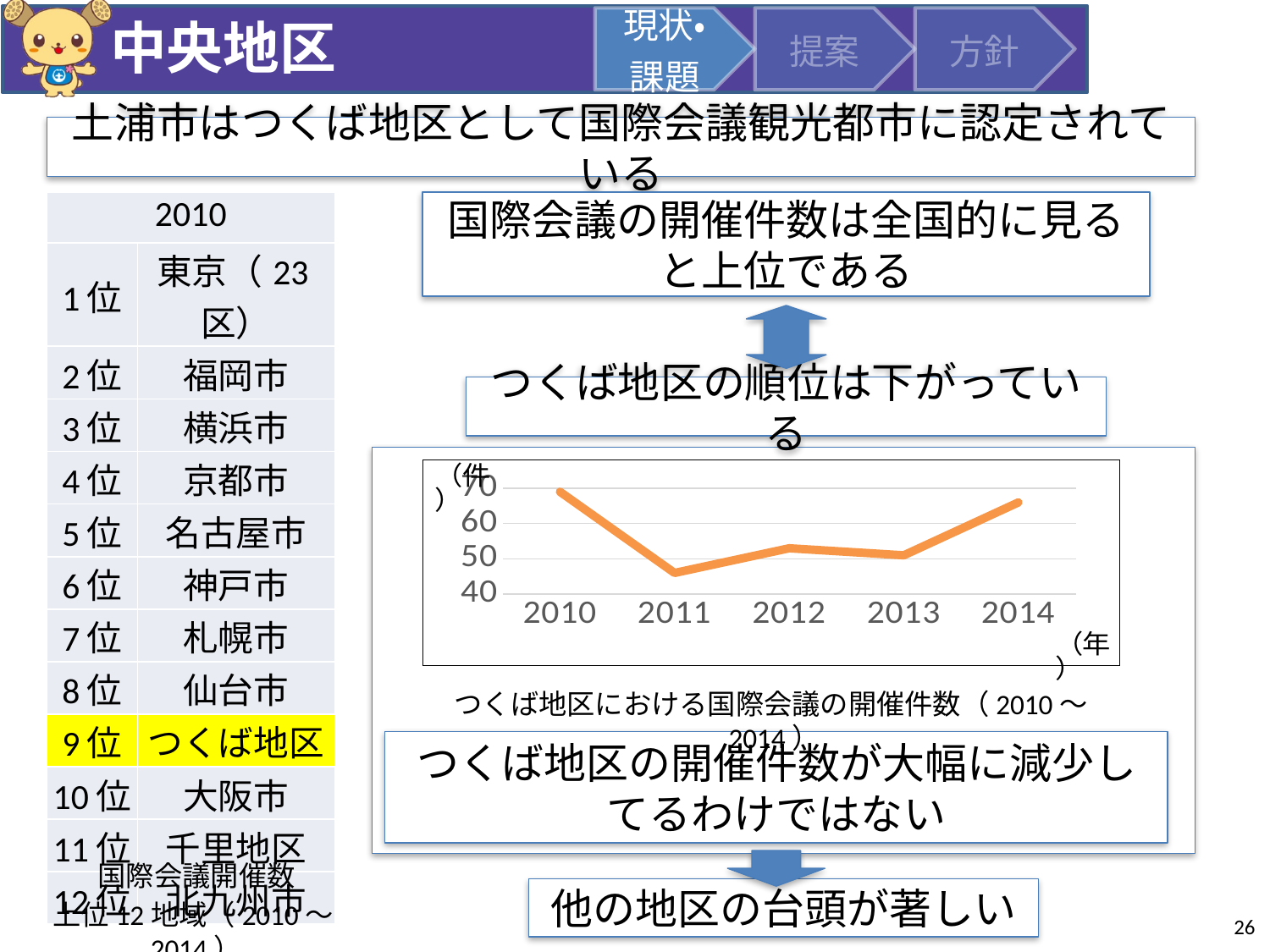

# 中央地区
現状・課題
方針
提案
土浦市はつくば地区として国際会議観光都市に認定されている
| 2011 |  |
| --- | --- |
| 1位 | 東京（23区） |
| 2位 | 福岡市 |
| 3位 | 横浜市 |
| 4位 | 京都市 |
| 5位 | 名古屋市 |
| 6位 | 神戸市 |
| 7位 | 札幌市 |
| 8位 | 大阪市 |
| 9位 | 千里地区 |
| 10位 | つくば地区 |
| 11位 | 仙台市 |
| 12位 | 北九州市 |
| 2013 |  |
| --- | --- |
| 1位 | 東京（23区） |
| 2位 | 福岡市 |
| 3位 | 横浜市 |
| 4位 | 京都市 |
| 5位 | 大阪市 |
| 6位 | 名古屋市 |
| 7位 | 千里地区 |
| 8位 | 神戸市 |
| 9位 | 札幌市 |
| 10位 | 仙台市 |
| 11位 | 北九州市 |
| 12位 | つくば地区 |
| 2012 |  |
| --- | --- |
| 1位 | 東京（23区） |
| 2位 | 福岡市 |
| 3位 | 京都市 |
| 4位 | 横浜市 |
| 5位 | 大阪市 |
| 6位 | 名古屋市 |
| 7位 | 千里地区 |
| 8位 | 神戸市 |
| 9位 | 仙台市 |
| 10位 | 札幌市 |
| 11位 | つくば地区 |
| 12位 | 北九州市 |
国際会議の開催件数は全国的に見ると上位である
| 2010 |  |
| --- | --- |
| 1位 | 東京（23区） |
| 2位 | 福岡市 |
| 3位 | 横浜市 |
| 4位 | 京都市 |
| 5位 | 名古屋市 |
| 6位 | 神戸市 |
| 7位 | 札幌市 |
| 8位 | 仙台市 |
| 9位 | つくば地区 |
| 10位 | 大阪市 |
| 11位 | 千里地区 |
| 12位 | 北九州市 |
| 2014 |  |
| --- | --- |
| 1位 | 東京（23区） |
| 2位 | 福岡市 |
| 3位 | 京都市 |
| 4位 | 横浜市 |
| 5位 | 名古屋市 |
| 6位 | 大阪市 |
| 7位 | 千里地区 |
| 8位 | 札幌市 |
| 9位 | 神戸市 |
| 10位 | 仙台市 |
| 11位 | 北九州市 |
| 12位 | つくば地区 |

つくば地区の順位は下がっている

### Chart

| Category | つくば地区 |
|---|---|
| 2010 | 69.0 |
| 2011 | 46.0 |
| 2012 | 53.0 |
| 2013 | 51.0 |
| 2014 | 66.0 |
つくば地区における国際会議の開催件数（2010～2014）
つくば地区の開催件数が大幅に減少してるわけではない

国際会議開催数
上位12地域（2010～2014）
他の地区の台頭が著しい
26